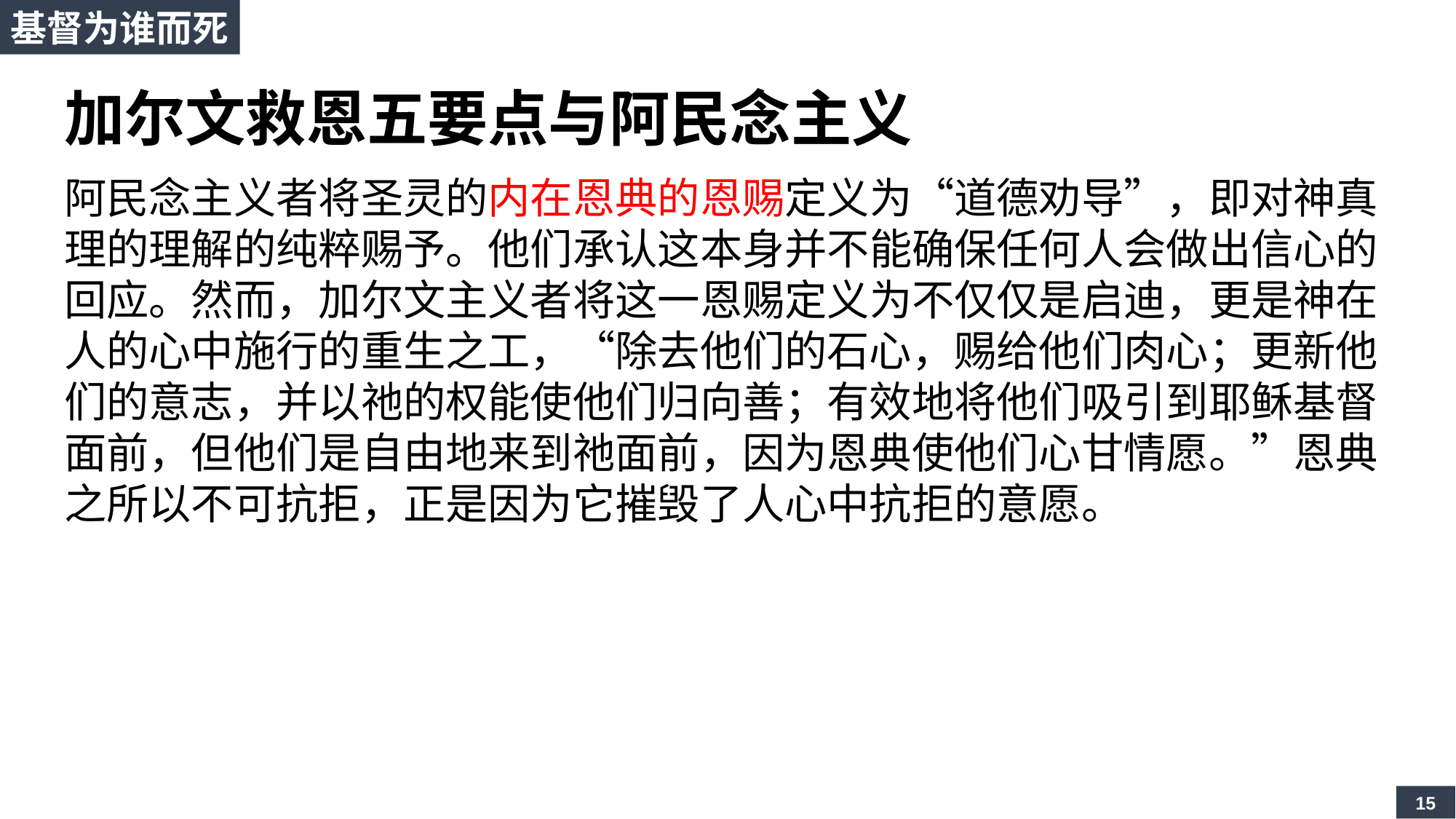

基督为谁而死
加尔文救恩五要点与阿民念主义
阿民念主义者将圣灵的内在恩典的恩赐定义为“道德劝导”，即对神真理的理解的纯粹赐予。他们承认这本身并不能确保任何人会做出信心的回应。然而，加尔文主义者将这一恩赐定义为不仅仅是启迪，更是神在人的心中施行的重生之工，“除去他们的石心，赐给他们肉心；更新他们的意志，并以祂的权能使他们归向善；有效地将他们吸引到耶稣基督面前，但他们是自由地来到祂面前，因为恩典使他们心甘情愿。”恩典之所以不可抗拒，正是因为它摧毁了人心中抗拒的意愿。
15